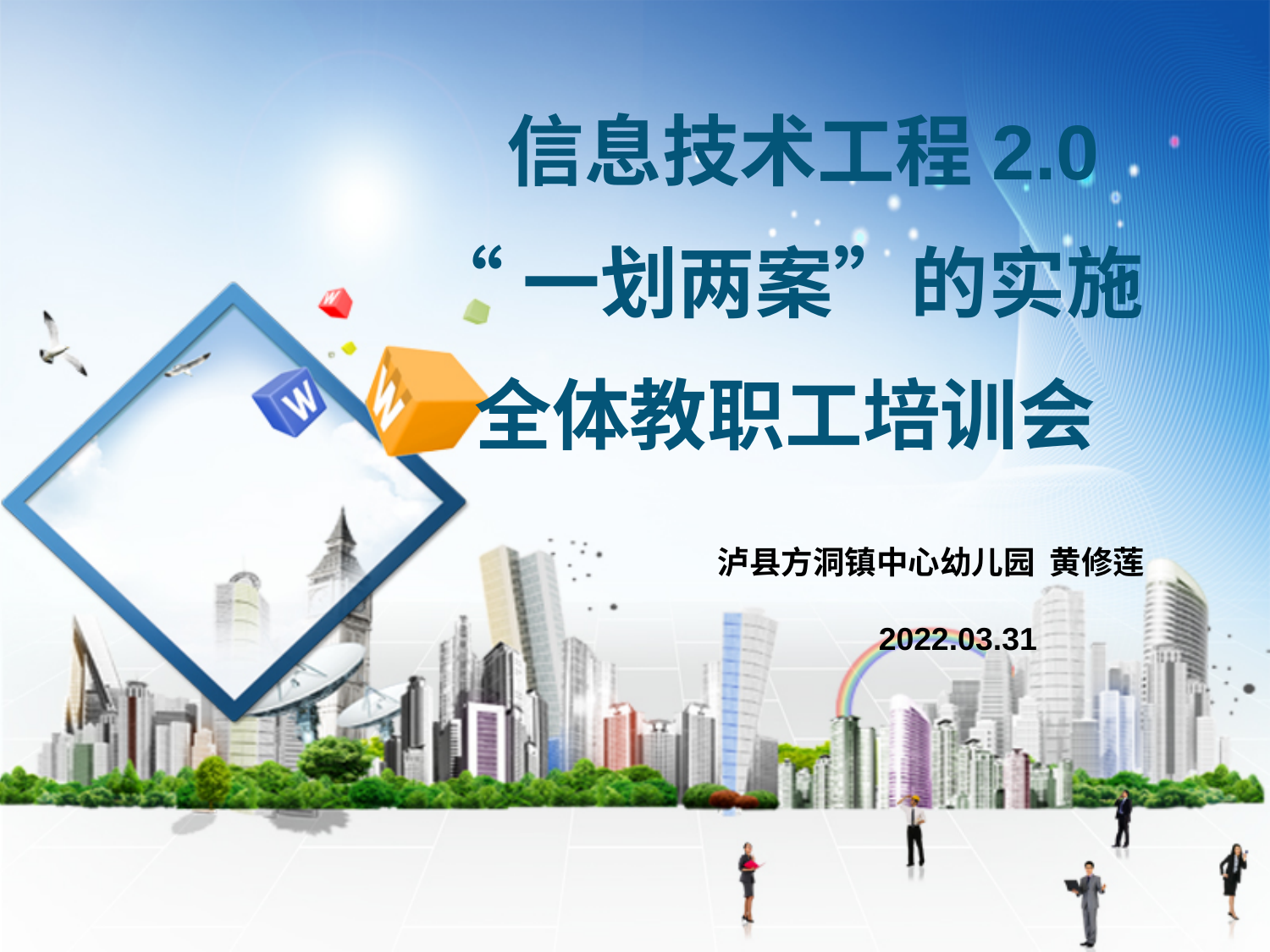

信息技术工程2.0
“一划两案”的实施
全体教职工培训会
泸县方洞镇中心幼儿园  黄修莲

2022.03.31